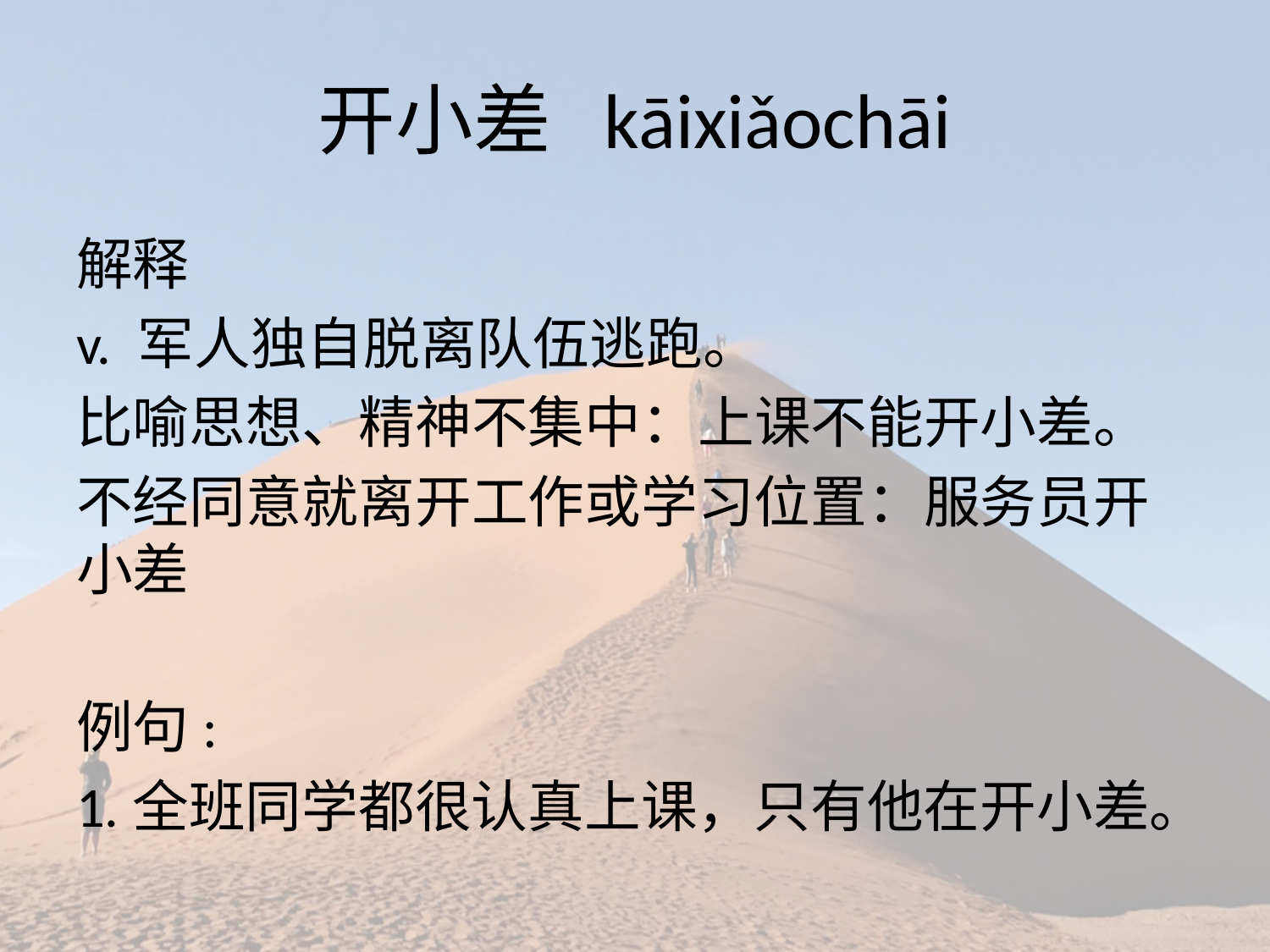

# 开小差  kāixiǎochāi
解释
v. 军人独自脱离队伍逃跑。
比喻思想、精神不集中：上课不能开小差。
不经同意就离开工作或学习位置：服务员开小差

例句:
1.全班同学都很认真上课，只有他在开小差。